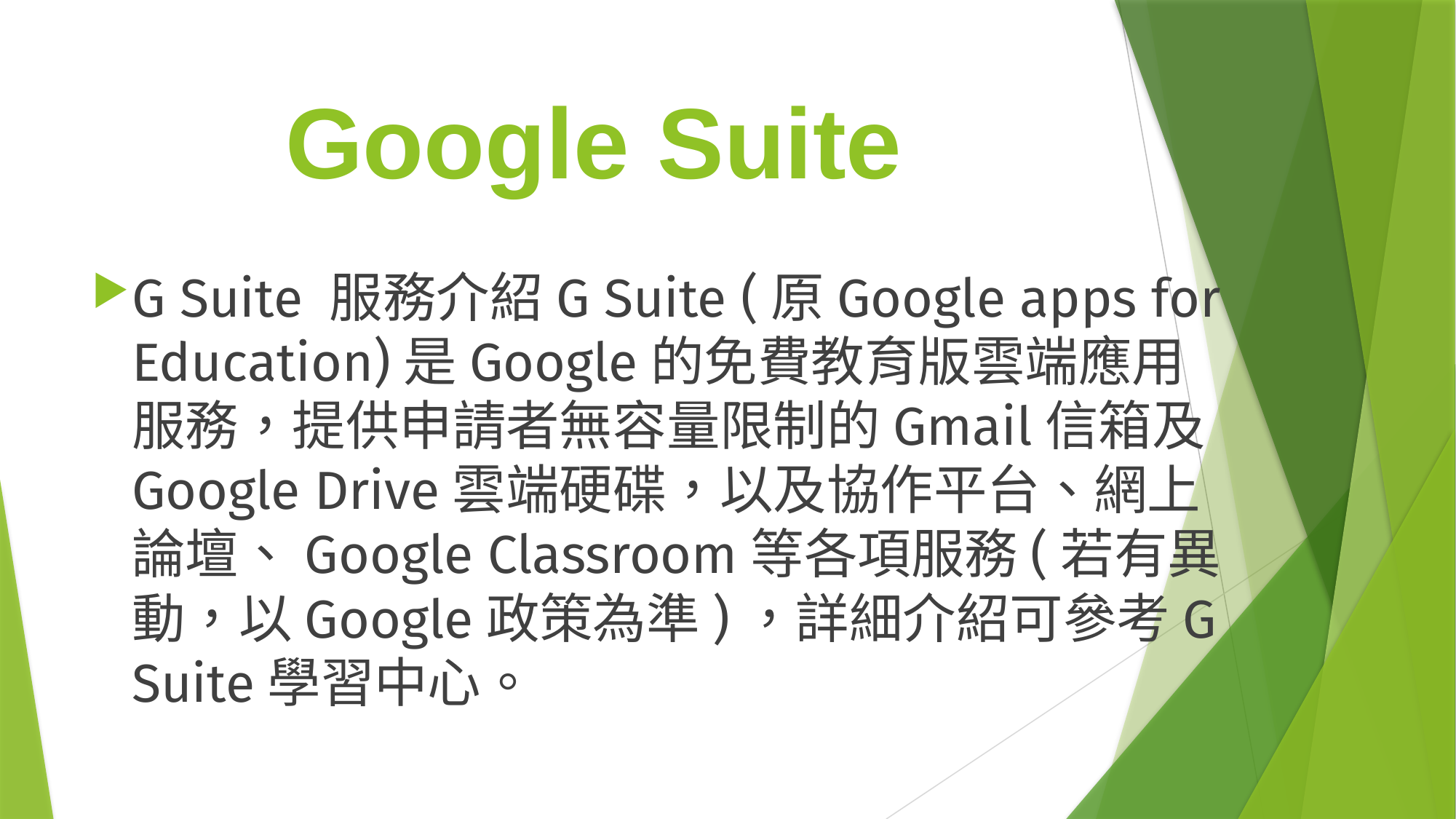

# Google Suite
G Suite 服務介紹G Suite (原Google apps for Education)是Google的免費教育版雲端應用服務，提供申請者無容量限制的Gmail信箱及Google Drive雲端硬碟，以及協作平台、網上論壇、Google Classroom等各項服務(若有異動，以Google政策為準)，詳細介紹可參考G Suite學習中心。